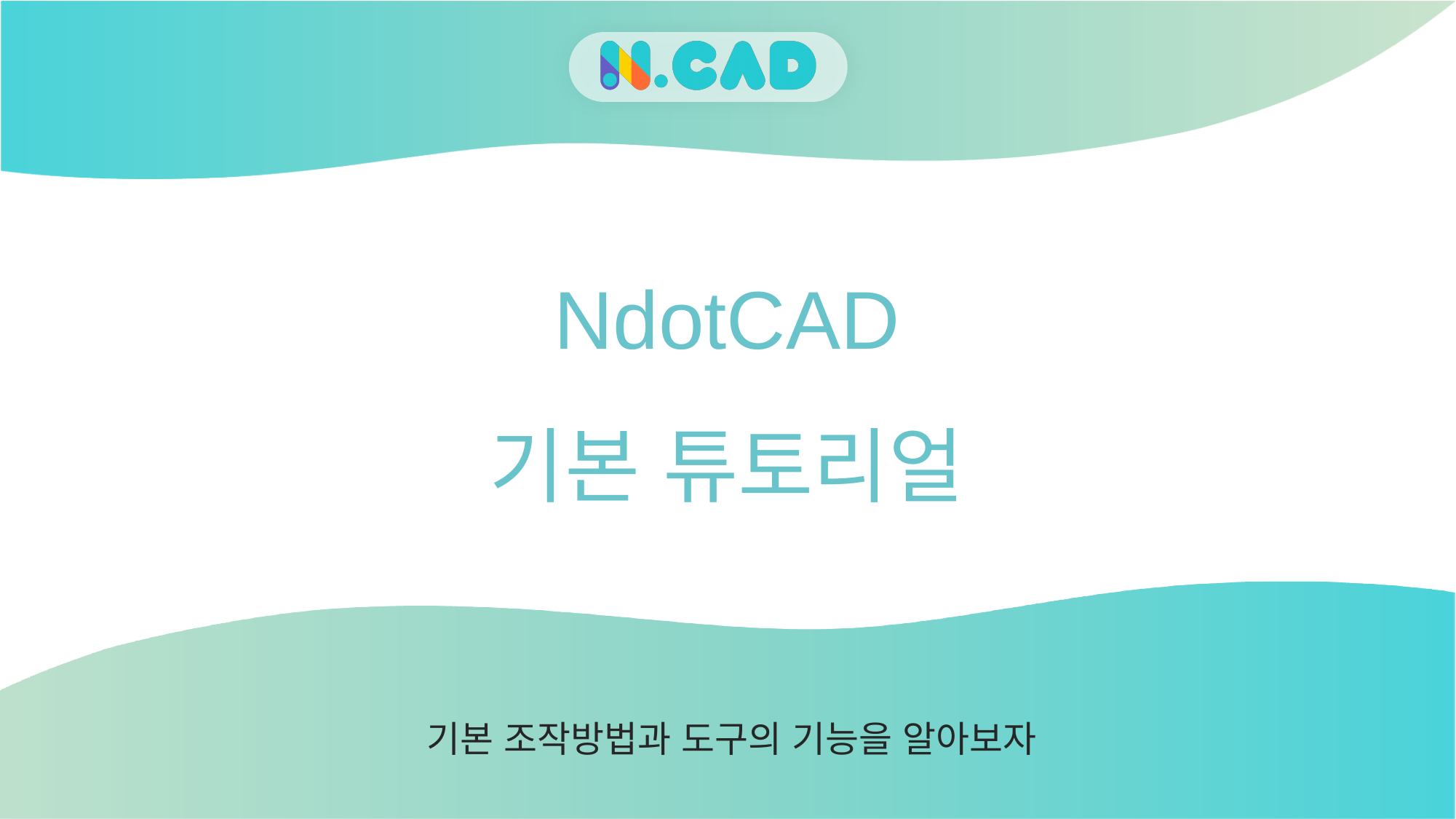

# NdotCAD 기본 튜토리얼
기본 조작방법과 도구의 기능을 알아보자